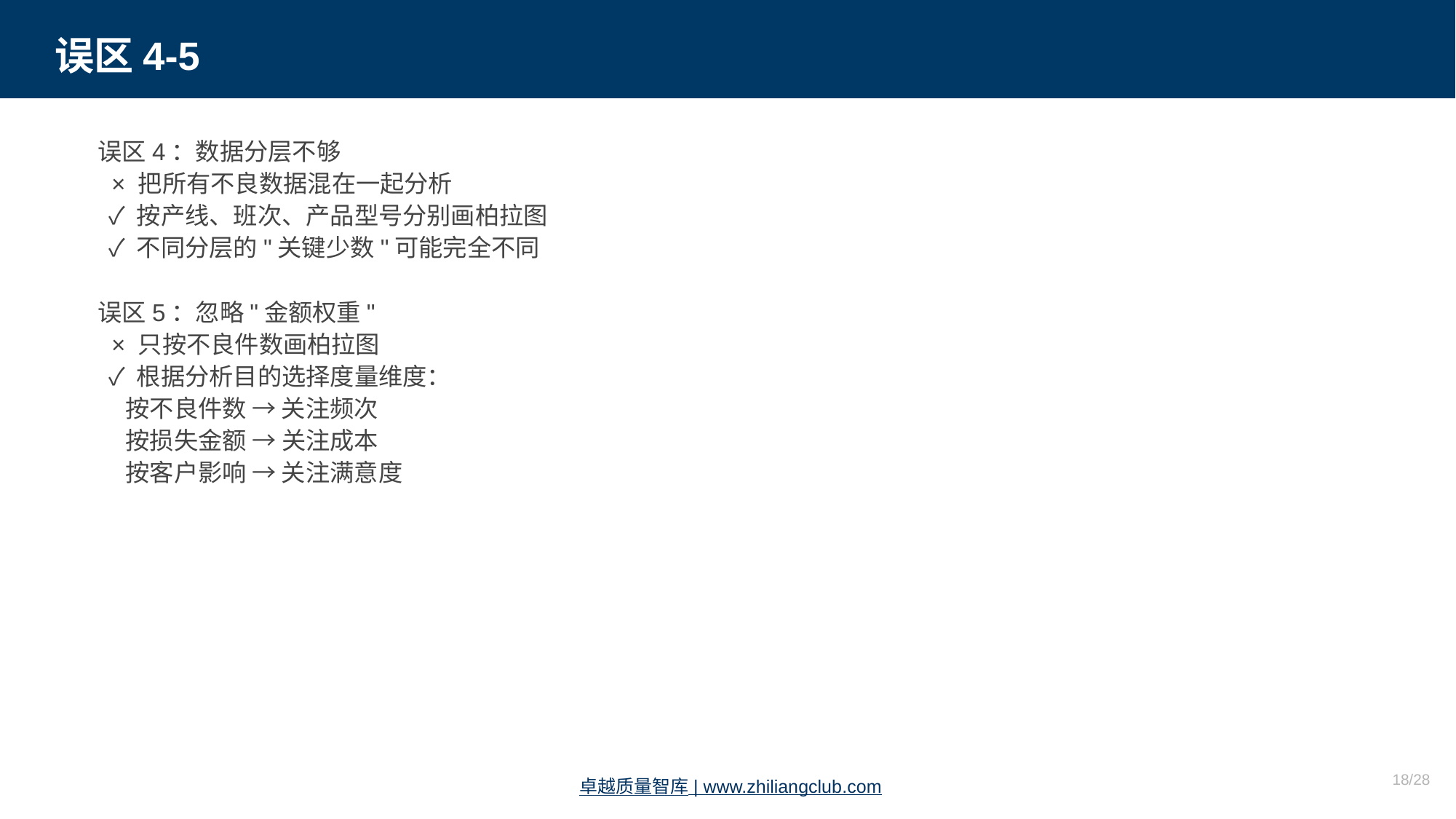

误区4-5
误区4：数据分层不够
  × 把所有不良数据混在一起分析
  ✓ 按产线、班次、产品型号分别画柏拉图
  ✓ 不同分层的"关键少数"可能完全不同

误区5：忽略"金额权重"
  × 只按不良件数画柏拉图
  ✓ 根据分析目的选择度量维度：
    按不良件数 → 关注频次
    按损失金额 → 关注成本
    按客户影响 → 关注满意度
18/28